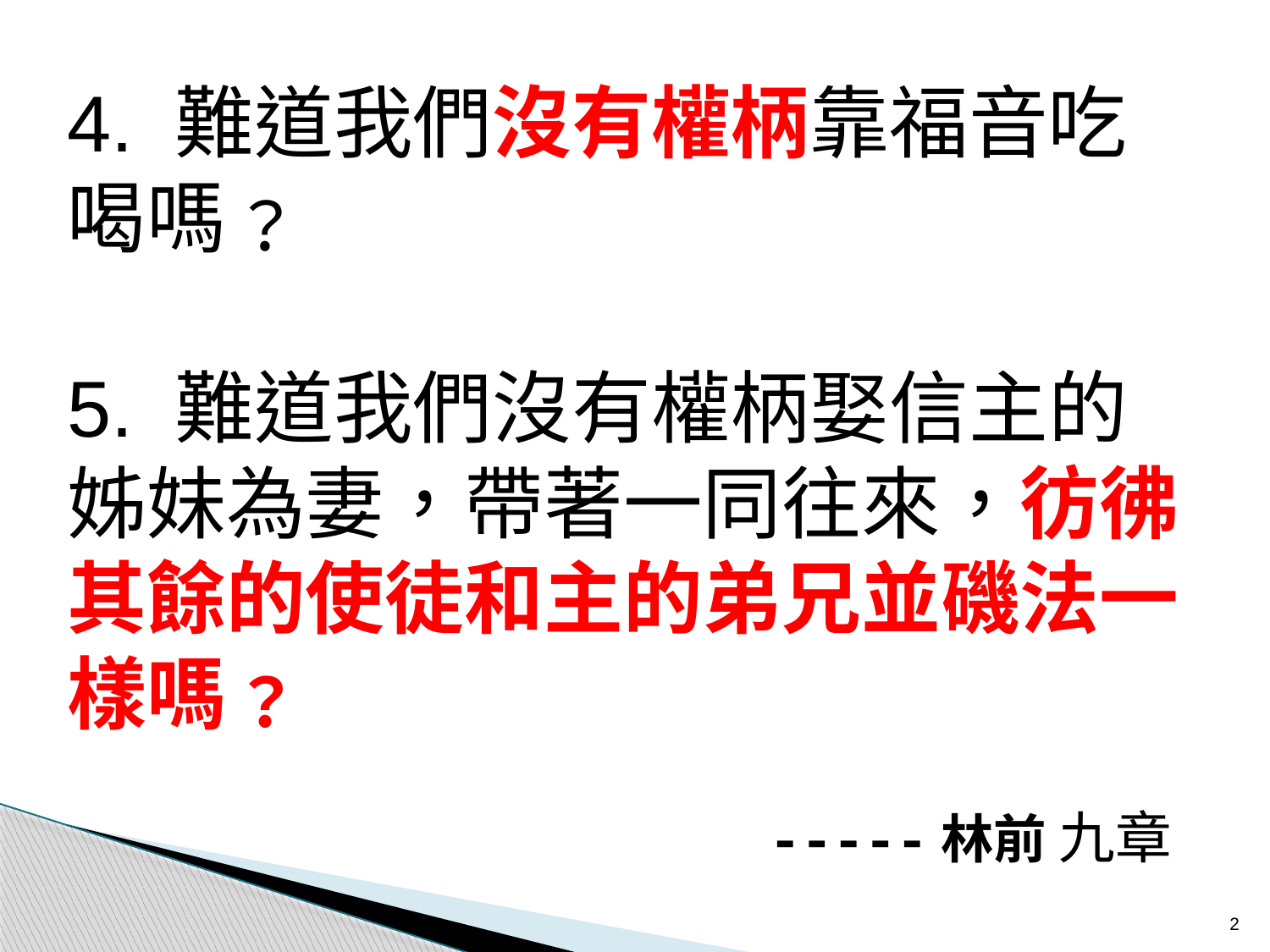

4. 難道我們沒有權柄靠福音吃喝嗎﹖

5. 難道我們沒有權柄娶信主的姊妹為妻，帶著一同往來，彷彿其餘的使徒和主的弟兄並磯法一樣嗎﹖
-----林前 九章
2